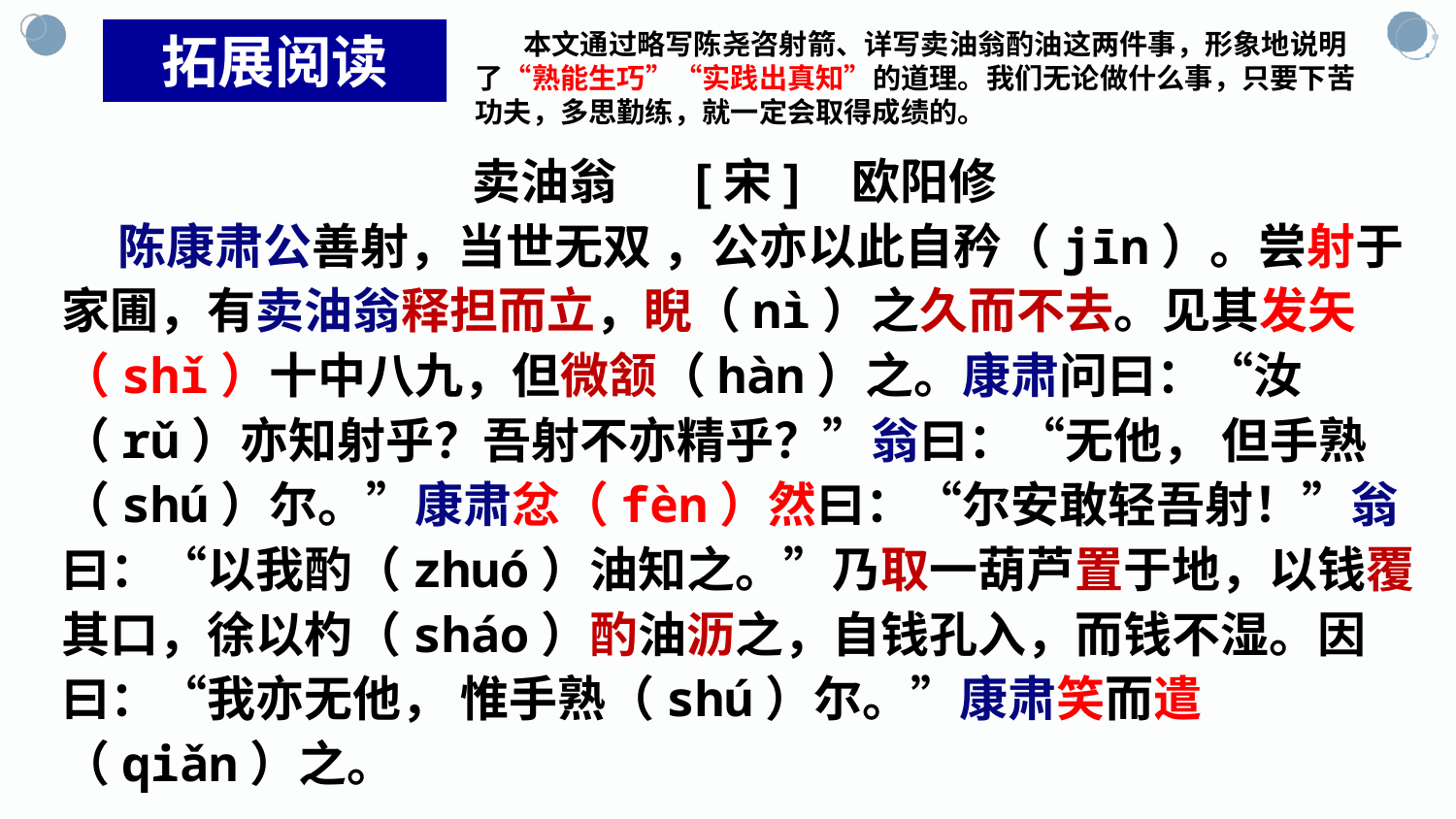

拓展阅读
        本文通过略写陈尧咨射箭、详写卖油翁酌油这两件事，形象地说明了“熟能生巧”“实践出真知”的道理。我们无论做什么事，只要下苦功夫，多思勤练，就一定会取得成绩的。
卖油翁      [宋]   欧阳修
     陈康肃公善射，当世无双 ，公亦以此自矜（jīn）。尝射于家圃，有卖油翁释担而立，睨（nì）之久而不去。见其发矢（shǐ）十中八九，但微颔（hàn）之。康肃问曰：“汝（rǔ）亦知射乎？吾射不亦精乎？”翁曰：“无他， 但手熟（shú）尔。”康肃忿（fèn）然曰：“尔安敢轻吾射！”翁曰：“以我酌（zhuó）油知之。”乃取一葫芦置于地，以钱覆其口，徐以杓（sháo）酌油沥之，自钱孔入，而钱不湿。因曰：“我亦无他， 惟手熟（shú）尔。”康肃笑而遣（qiǎn）之。